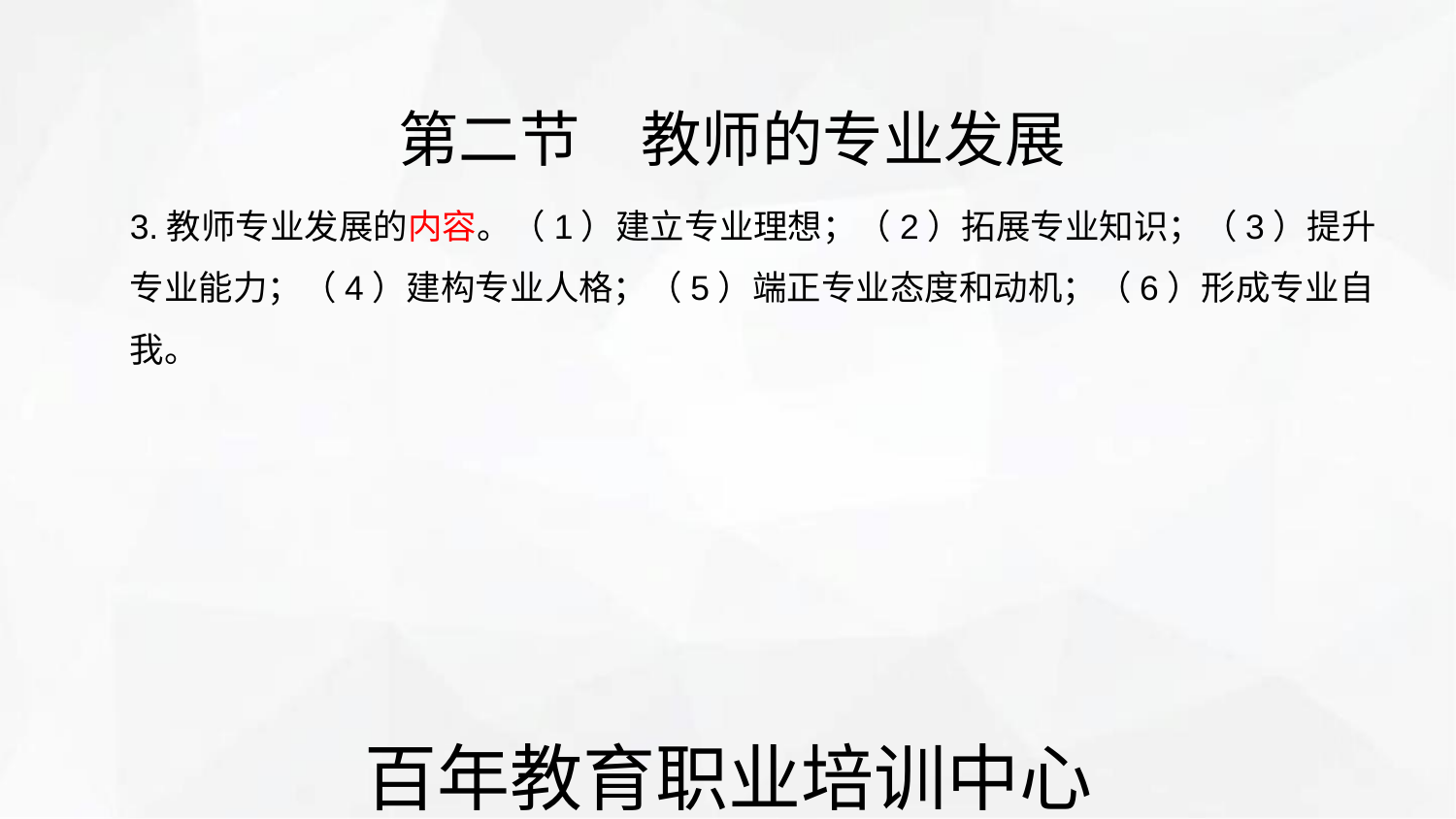

第二节　教师的专业发展
3.教师专业发展的内容。（1）建立专业理想；（2）拓展专业知识；（3）提升
专业能力；（4）建构专业人格；（5）端正专业态度和动机；（6）形成专业自
我。
百年教育职业培训中心